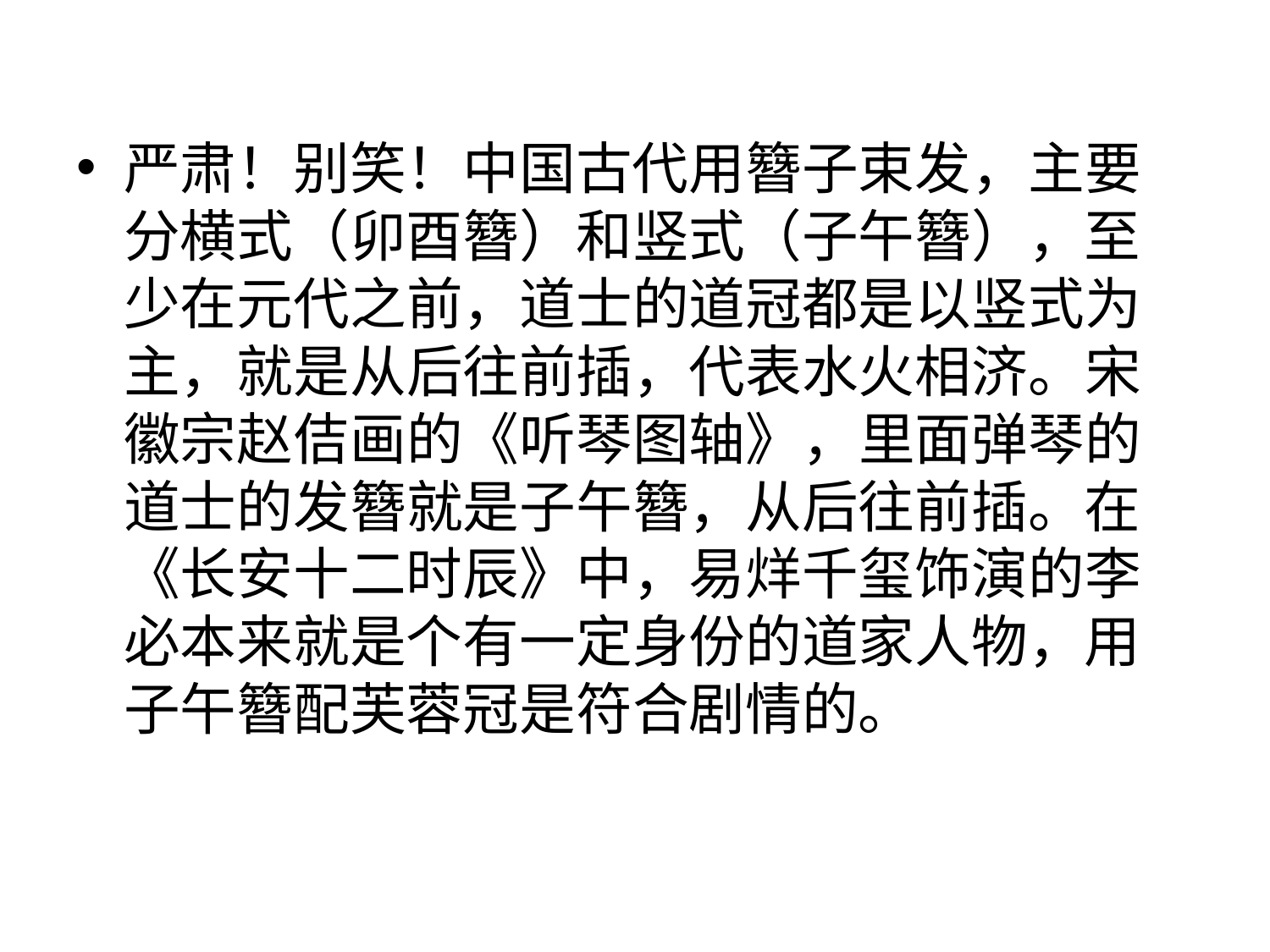

严肃！别笑！中国古代用簪子束发，主要分横式（卯酉簪）和竖式（子午簪），至少在元代之前，道士的道冠都是以竖式为主，就是从后往前插，代表水火相济。宋徽宗赵佶画的《听琴图轴》，里面弹琴的道士的发簪就是子午簪，从后往前插。在《长安十二时辰》中，易烊千玺饰演的李必本来就是个有一定身份的道家人物，用子午簪配芙蓉冠是符合剧情的。